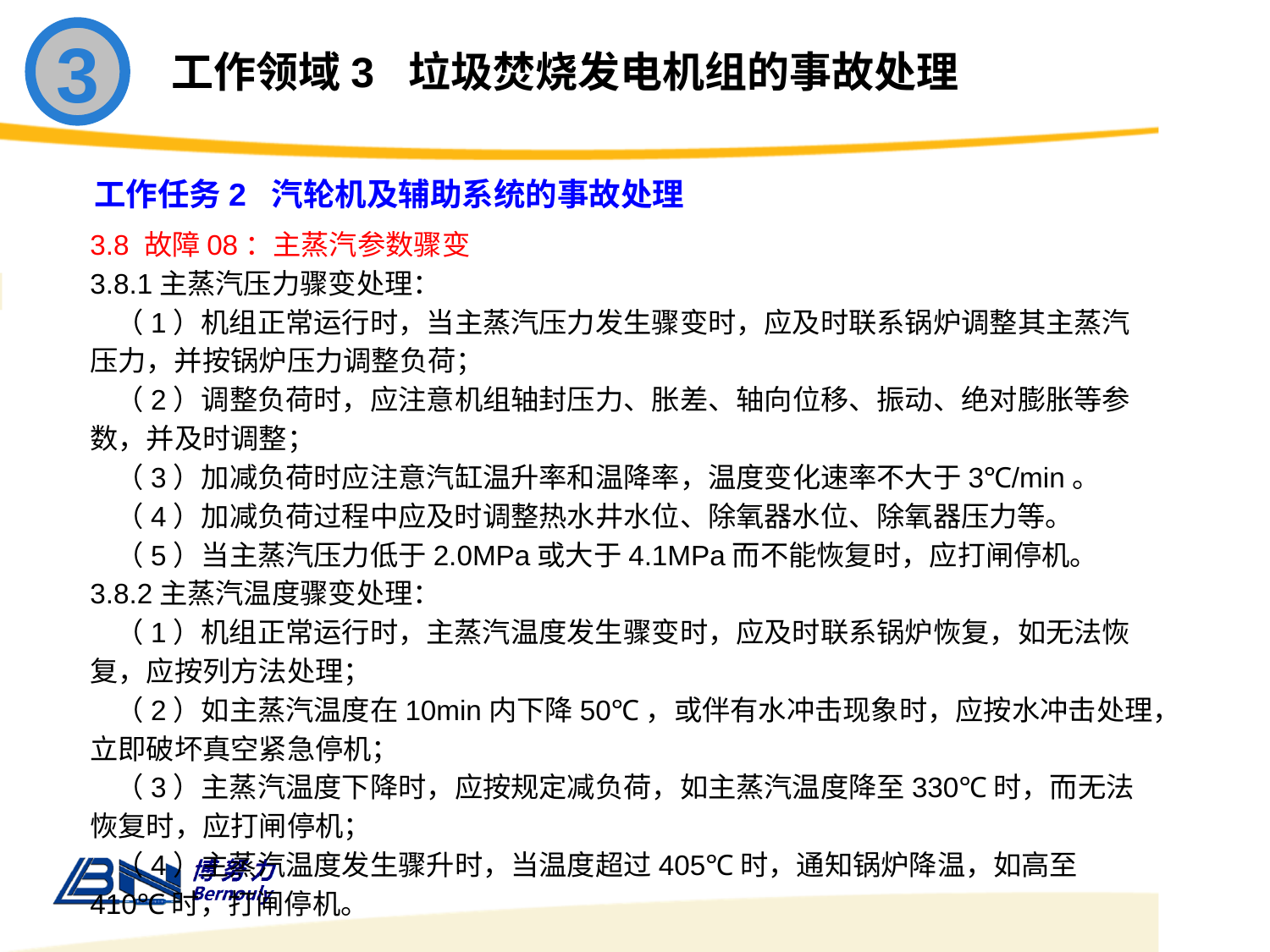

3
工作领域3  垃圾焚烧发电机组的事故处理
工作任务2  汽轮机及辅助系统的事故处理
3.8 故障08：主蒸汽参数骤变
3.8.1主蒸汽压力骤变处理：
   （1）机组正常运行时，当主蒸汽压力发生骤变时，应及时联系锅炉调整其主蒸汽压力，并按锅炉压力调整负荷；
   （2）调整负荷时，应注意机组轴封压力、胀差、轴向位移、振动、绝对膨胀等参数，并及时调整；
   （3）加减负荷时应注意汽缸温升率和温降率，温度变化速率不大于3℃/min。
   （4）加减负荷过程中应及时调整热水井水位、除氧器水位、除氧器压力等。
   （5）当主蒸汽压力低于2.0MPa或大于4.1MPa而不能恢复时，应打闸停机。
3.8.2主蒸汽温度骤变处理：
   （1）机组正常运行时，主蒸汽温度发生骤变时，应及时联系锅炉恢复，如无法恢复，应按列方法处理；
   （2）如主蒸汽温度在10min内下降50℃，或伴有水冲击现象时，应按水冲击处理，立即破坏真空紧急停机；
   （3）主蒸汽温度下降时，应按规定减负荷，如主蒸汽温度降至330℃时，而无法恢复时，应打闸停机；
   （4）主蒸汽温度发生骤升时，当温度超过405℃时，通知锅炉降温，如高至410℃时，打闸停机。